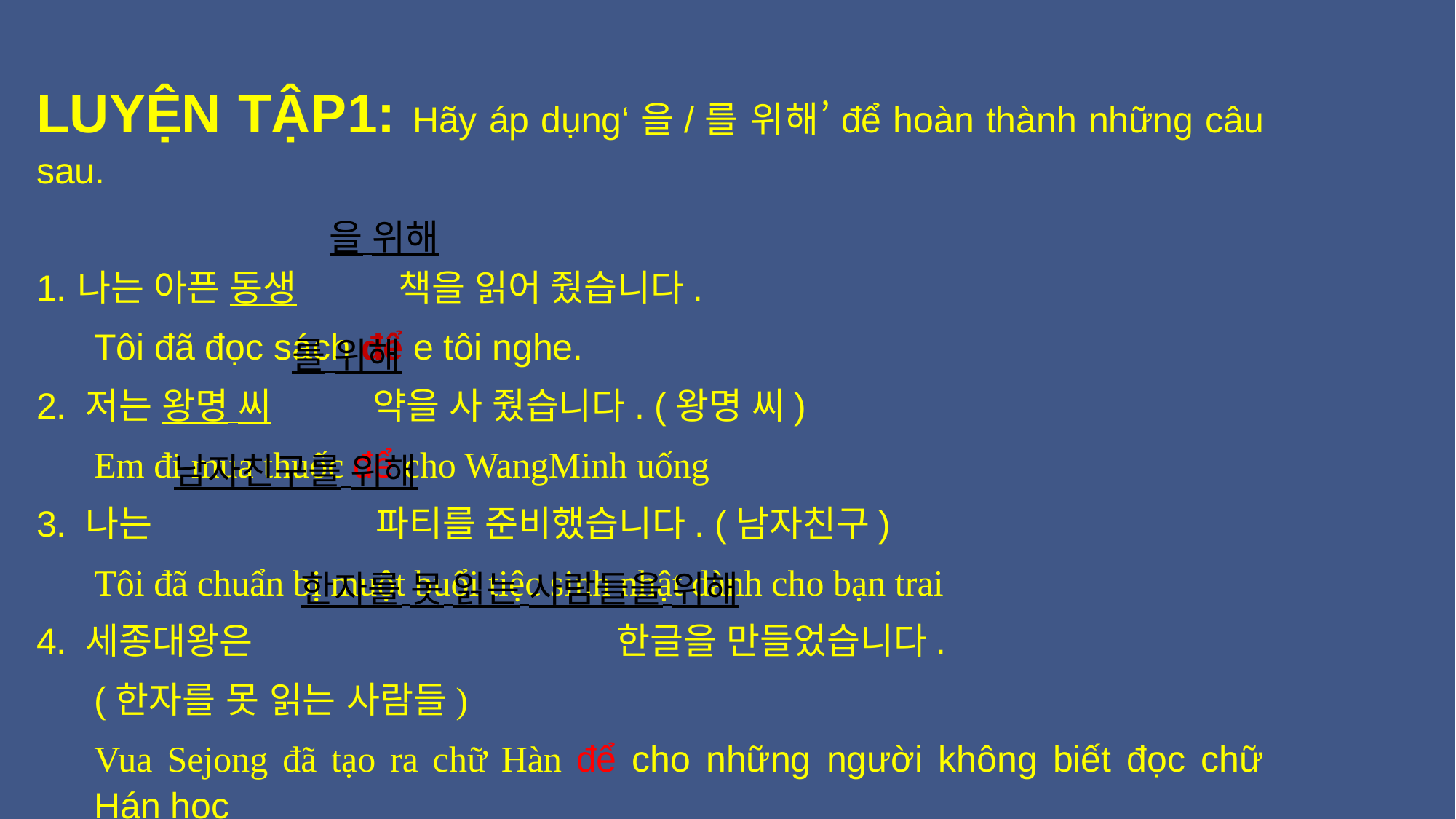

LUYỆN TẬP1: Hãy áp dụng‘을/를 위해’để hoàn thành những câu sau.

나는 아픈 동생          책을 읽어 줬습니다.
Tôi đã đọc sách để e tôi nghe.
2. 저는 왕명 씨          약을 사 줬습니다. (왕명 씨)
Em đi mua thuốc để cho WangMinh uống
3. 나는                      파티를 준비했습니다. (남자친구)
Tôi đã chuẩn bị muột buổi tiệc sinh nhật dành cho bạn trai
4. 세종대왕은                                        한글을 만들었습니다.
(한자를 못 읽는 사람들)
Vua Sejong đã tạo ra chữ Hàn để cho những người không biết đọc chữ Hán học
을 위해
를 위해
남자친구를 위해
한자를 못 읽는 사람들을 위해